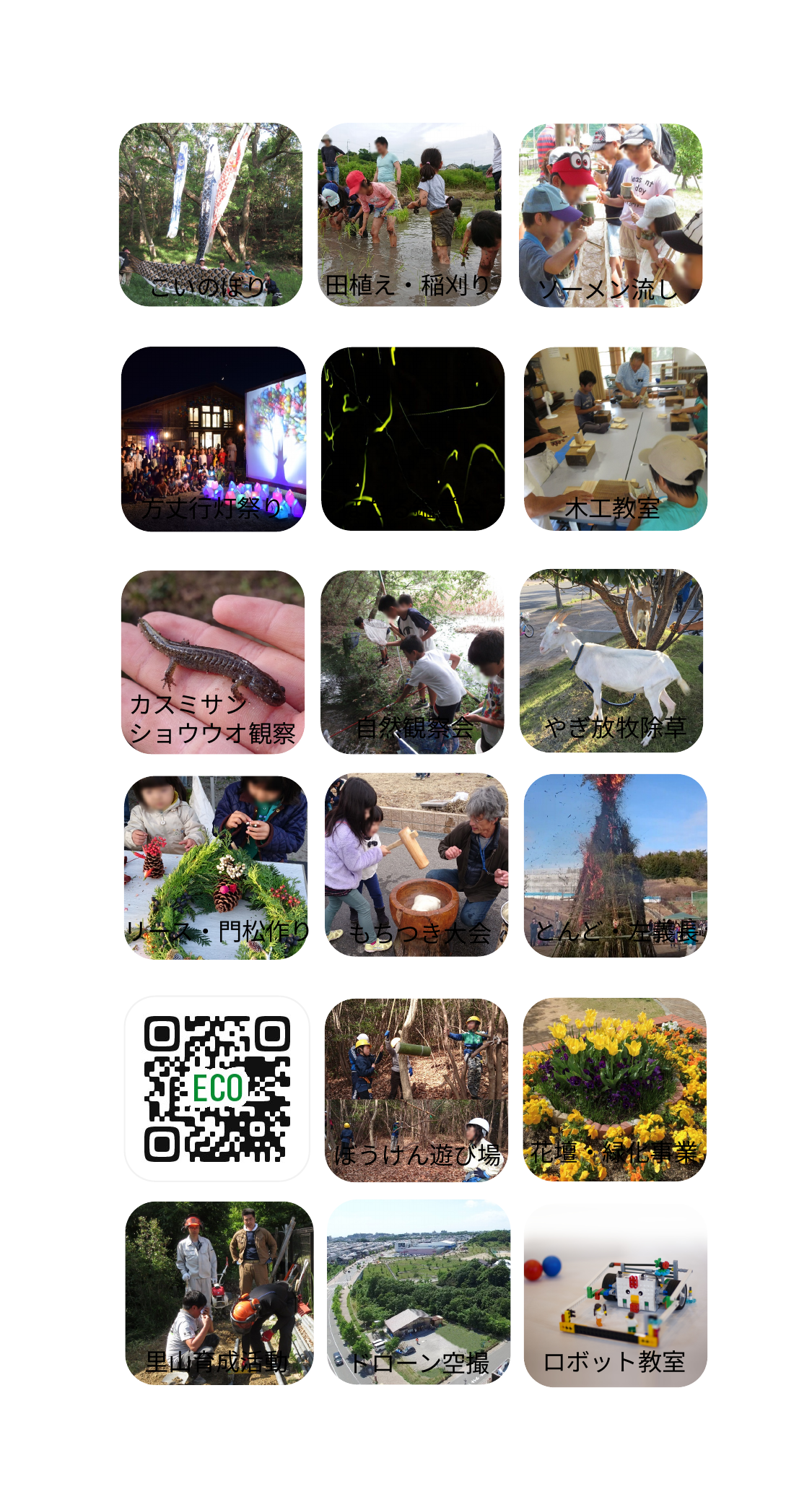

こいのぼり

田植え・稲刈り

ソーメン流し

方丈行灯祭り

ほたる鑑賞会

木工教室

やぎ放牧除草

カスミサン
ショウウオ観察

自然観察会

もちつき大会

とんど・左義長

リース・門松作り

花壇・緑化事業

ぼうけん遊び場

ドローン空撮

里山育成活動

ロボット教室